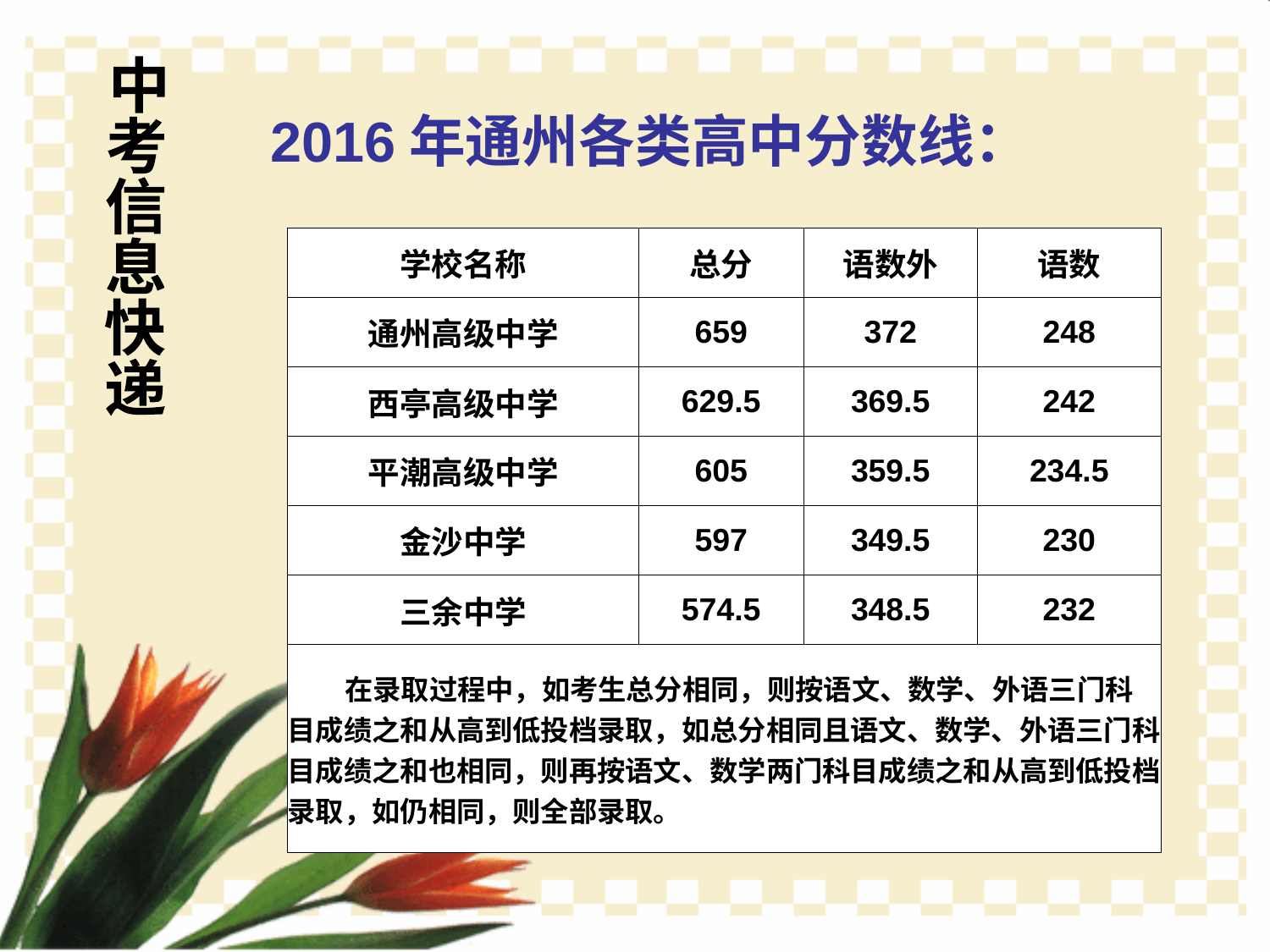

中
考
信
息
快
递
2016年通州各类高中分数线：
| 学校名称 | 总分 | 语数外 | 语数 |
| --- | --- | --- | --- |
| 通州高级中学 | 659 | 372 | 248 |
| 西亭高级中学 | 629.5 | 369.5 | 242 |
| 平潮高级中学 | 605 | 359.5 | 234.5 |
| 金沙中学 | 597 | 349.5 | 230 |
| 三余中学 | 574.5 | 348.5 | 232 |
| 在录取过程中，如考生总分相同，则按语文、数学、外语三门科目成绩之和从高到低投档录取，如总分相同且语文、数学、外语三门科目成绩之和也相同，则再按语文、数学两门科目成绩之和从高到低投档录取，如仍相同，则全部录取。 |  |  |  |